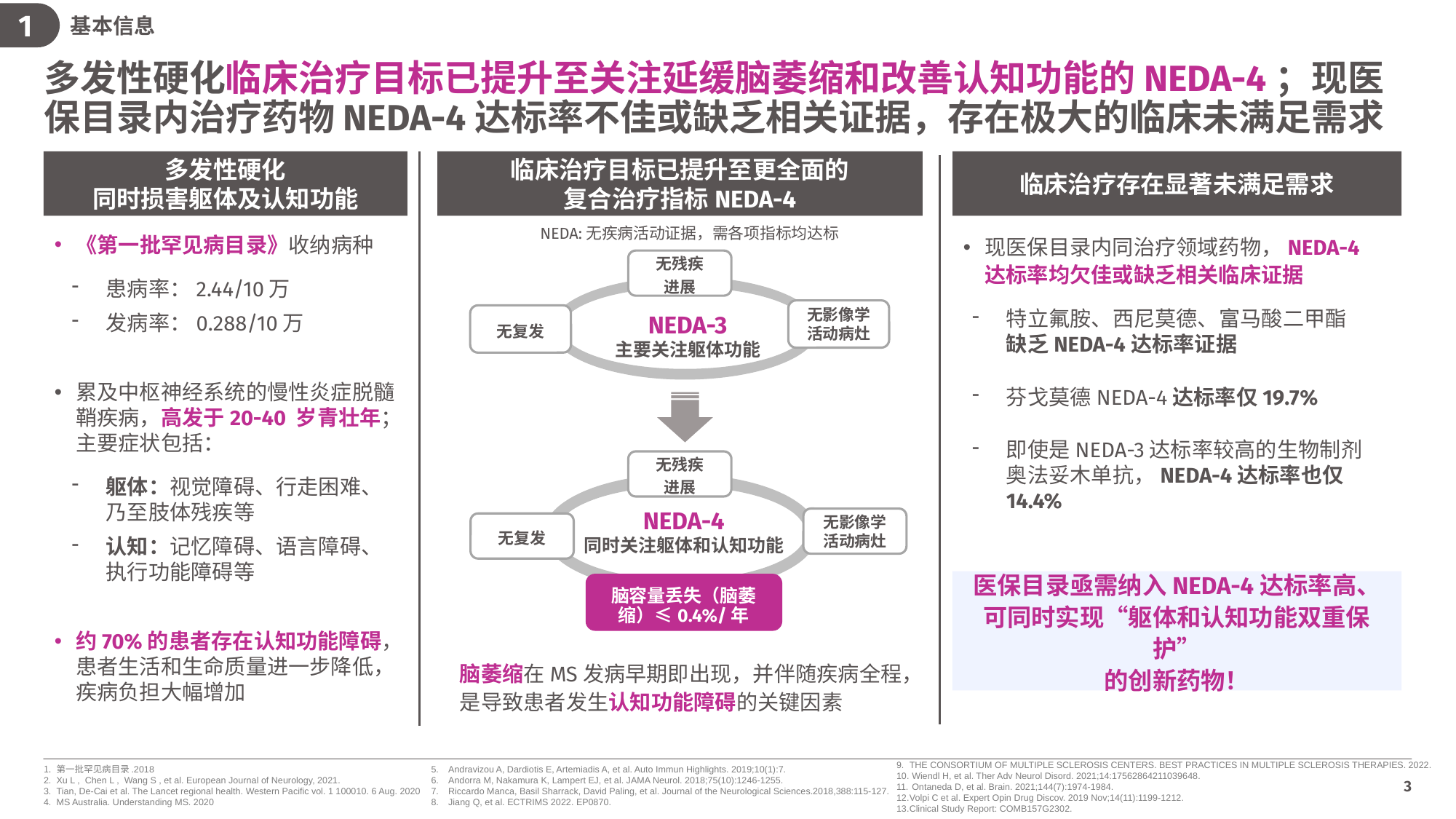

1
基本信息
# 多发性硬化临床治疗目标已提升至关注延缓脑萎缩和改善认知功能的NEDA-4；现医保目录内治疗药物NEDA-4达标率不佳或缺乏相关证据，存在极大的临床未满足需求
多发性硬化
同时损害躯体及认知功能
临床治疗目标已提升至更全面的
复合治疗指标NEDA-4
临床治疗存在显著未满足需求
NEDA:无疾病活动证据，需各项指标均达标
《第一批罕见病目录》收纳病种
患病率：2.44/10万
发病率：0.288/10万

累及中枢神经系统的慢性炎症脱髓鞘疾病，高发于20-40 岁青壮年；主要症状包括：
躯体：视觉障碍、行走困难、乃至肢体残疾等
认知：记忆障碍、语言障碍、执行功能障碍等

约70%的患者存在认知功能障碍，患者生活和生命质量进一步降低，疾病负担大幅增加
现医保目录内同治疗领域药物，NEDA-4
达标率均欠佳或缺乏相关临床证据
特立氟胺、西尼莫德、富马酸二甲酯
缺乏NEDA-4达标率证据
芬戈莫德NEDA-4达标率仅19.7%
即使是NEDA-3达标率较高的生物制剂
奥法妥木单抗，NEDA-4达标率也仅14.4%

无残疾
进展

无影像学
活动病灶
无复发
NEDA-3
主要关注躯体功能

无残疾
进展

无影像学
活动病灶
无复发
NEDA-4
同时关注躯体和认知功能
医保目录亟需纳入NEDA-4达标率高、
可同时实现“躯体和认知功能双重保护”
的创新药物！
脑容量丢失（脑萎缩）≤0.4%/年
脑萎缩在MS发病早期即出现，并伴随疾病全程，是导致患者发生认知功能障碍的关键因素
THE CONSORTIUM OF MULTIPLE SCLEROSIS CENTERS. BEST PRACTICES IN MULTIPLE SCLEROSIS THERAPIES. 2022.
 Wiendl H, et al. Ther Adv Neurol Disord. 2021;14:17562864211039648.
 Ontaneda D, et al. Brain. 2021;144(7):1974-1984.
Volpi C et al. Expert Opin Drug Discov. 2019 Nov;14(11):1199-1212.
Clinical Study Report: COMB157G2302.
第一批罕见病目录.2018
Xu L ,  Chen L ,  Wang S , et al. European Journal of Neurology, 2021.
Tian, De-Cai et al. The Lancet regional health. Western Pacific vol. 1 100010. 6 Aug. 2020
MS Australia. Understanding MS. 2020

Andravizou A, Dardiotis E, Artemiadis A, et al. Auto Immun Highlights. 2019;10(1):7.
Andorra M, Nakamura K, Lampert EJ, et al. JAMA Neurol. 2018;75(10):1246-1255.
Riccardo Manca, Basil Sharrack, David Paling, et al. Journal of the Neurological Sciences.2018,388:115-127.
Jiang Q, et al. ECTRIMS 2022. EP0870.
3